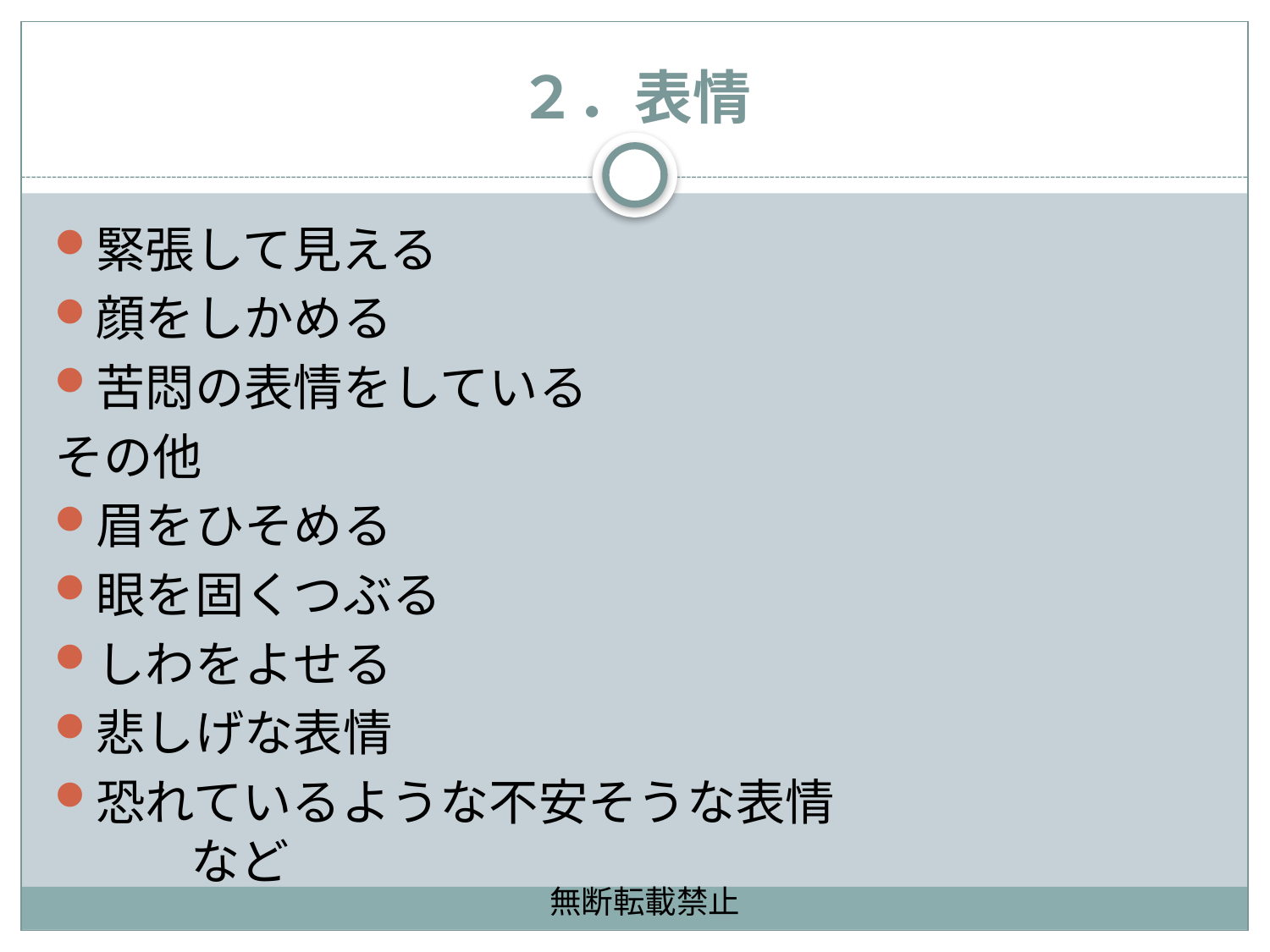

# ２．表情
緊張して見える
顔をしかめる
苦悶の表情をしている
その他
眉をひそめる
眼を固くつぶる
しわをよせる
悲しげな表情
恐れているような不安そうな表情　　　　　　　　　など
無断転載禁止